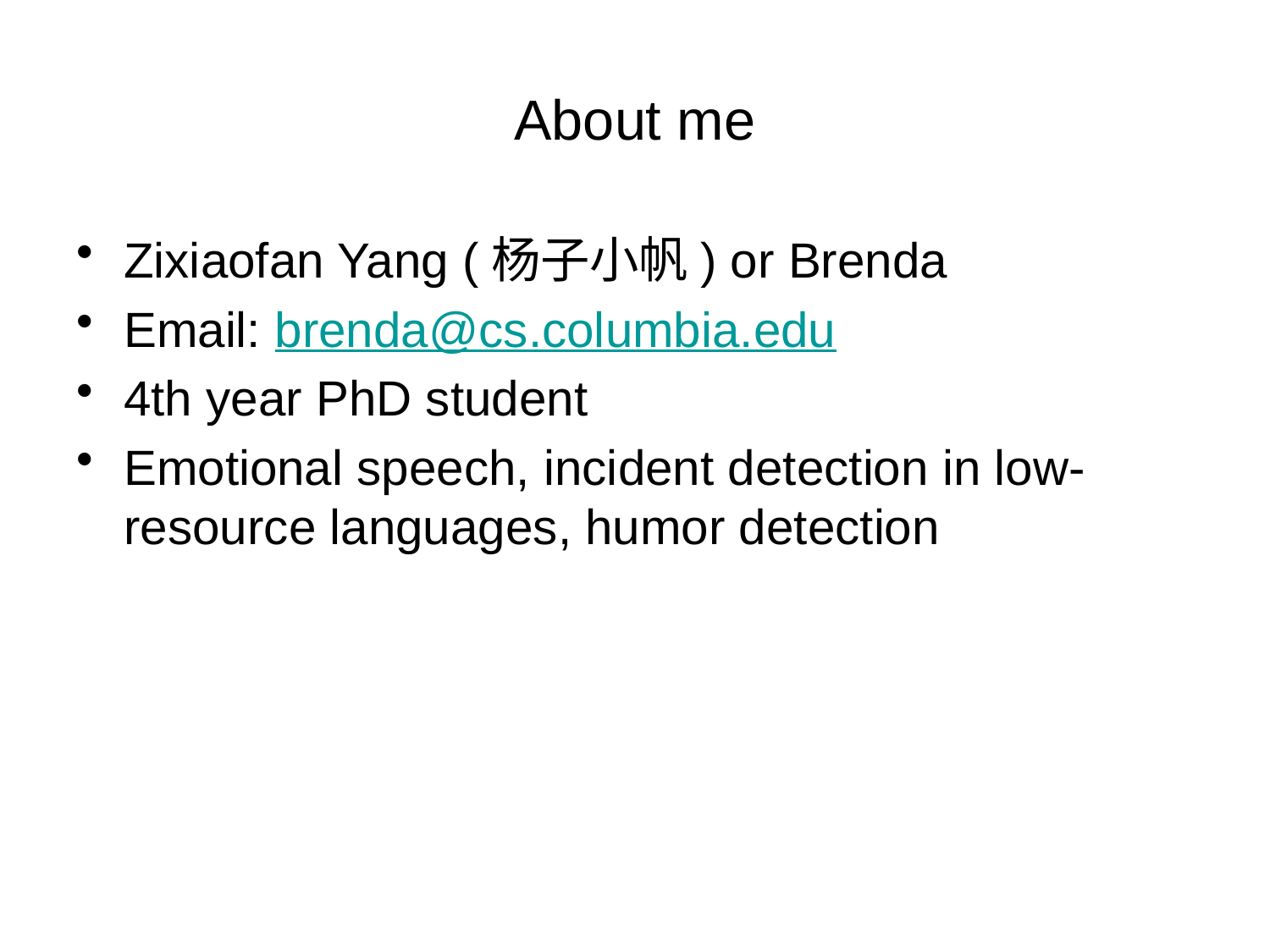

# About me
Zixiaofan Yang (杨子小帆) or Brenda
Email: brenda@cs.columbia.edu
4th year PhD student
Emotional speech, incident detection in low-resource languages, humor detection